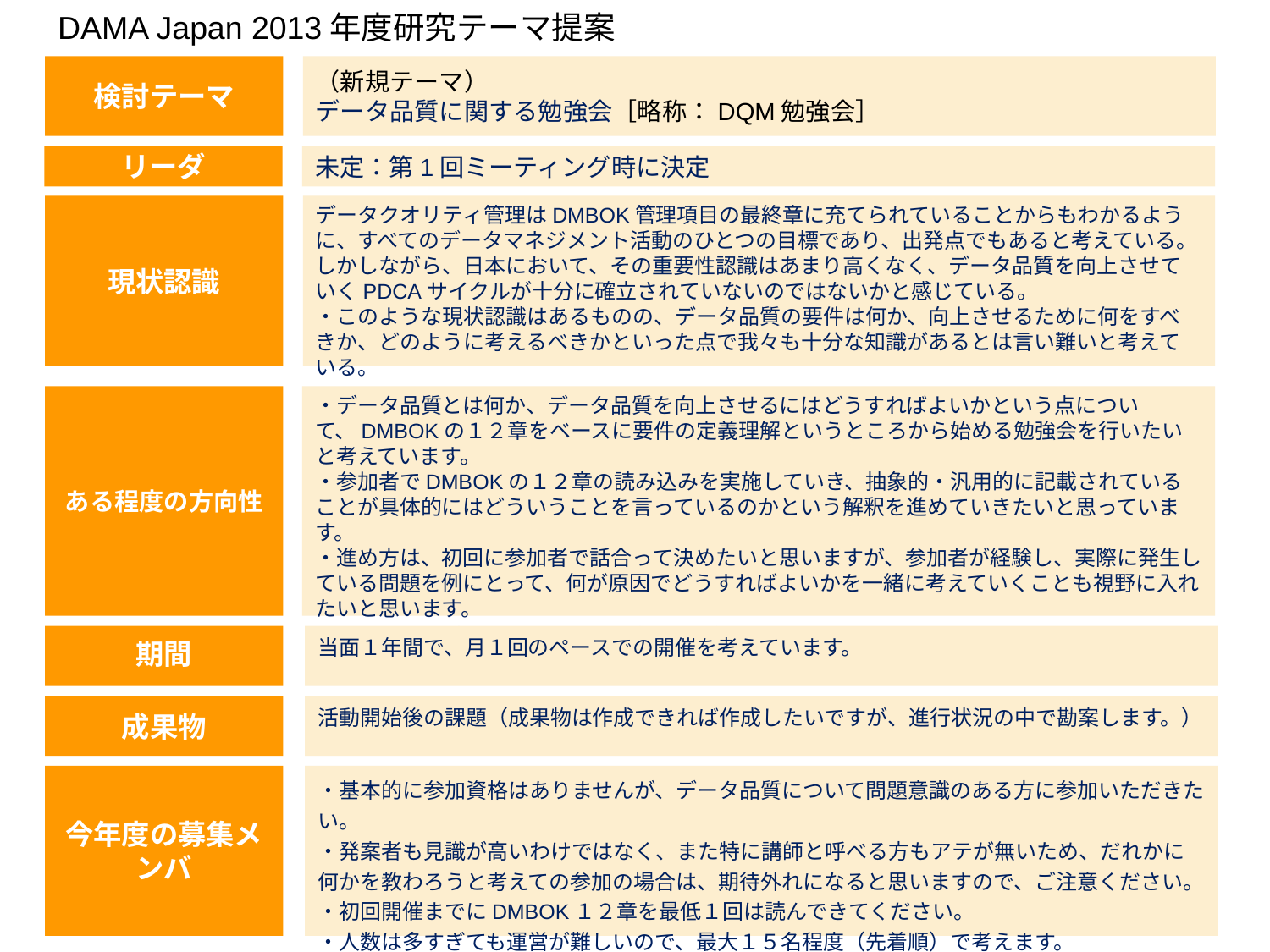

DAMA Japan 2013年度研究テーマ提案
検討テーマ
（新規テーマ）
データ品質に関する勉強会［略称：DQM勉強会］
リーダ
未定：第1回ミーティング時に決定
現状認識
データクオリティ管理はDMBOK管理項目の最終章に充てられていることからもわかるように、すべてのデータマネジメント活動のひとつの目標であり、出発点でもあると考えている。
しかしながら、日本において、その重要性認識はあまり高くなく、データ品質を向上させていくPDCAサイクルが十分に確立されていないのではないかと感じている。
・このような現状認識はあるものの、データ品質の要件は何か、向上させるために何をすべきか、どのように考えるべきかといった点で我々も十分な知識があるとは言い難いと考えている。

ある程度の方向性
・データ品質とは何か、データ品質を向上させるにはどうすればよいかという点について、DMBOKの１２章をベースに要件の定義理解というところから始める勉強会を行いたいと考えています。
・参加者でDMBOKの１２章の読み込みを実施していき、抽象的・汎用的に記載されていることが具体的にはどういうことを言っているのかという解釈を進めていきたいと思っています。
・進め方は、初回に参加者で話合って決めたいと思いますが、参加者が経験し、実際に発生している問題を例にとって、何が原因でどうすればよいかを一緒に考えていくことも視野に入れたいと思います。
・DMBOKの読み込みだけで、１年を過ごすか否かについても、進めていく中で考えていきます。
期間
当面１年間で、月１回のペースでの開催を考えています。
成果物
活動開始後の課題（成果物は作成できれば作成したいですが、進行状況の中で勘案します。）
今年度の募集メンバ
・基本的に参加資格はありませんが、データ品質について問題意識のある方に参加いただきたい。
・発案者も見識が高いわけではなく、また特に講師と呼べる方もアテが無いため、だれかに何かを教わろうと考えての参加の場合は、期待外れになると思いますので、ご注意ください。
・初回開催までにDMBOK１２章を最低１回は読んできてください。
・人数は多すぎても運営が難しいので、最大１５名程度（先着順）で考えます。